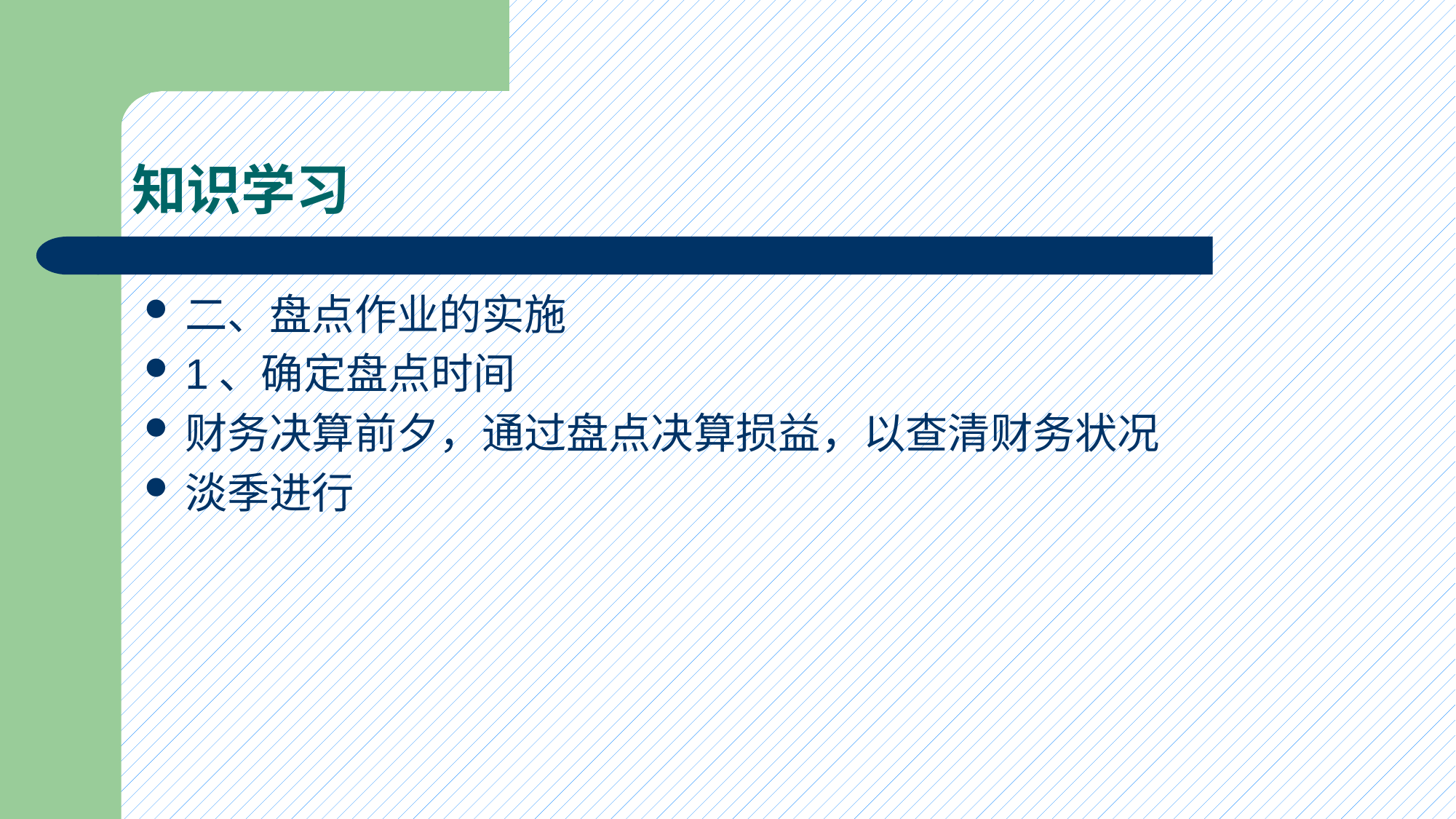

# 知识学习
二、盘点作业的实施
1、确定盘点时间
财务决算前夕，通过盘点决算损益，以查清财务状况
淡季进行